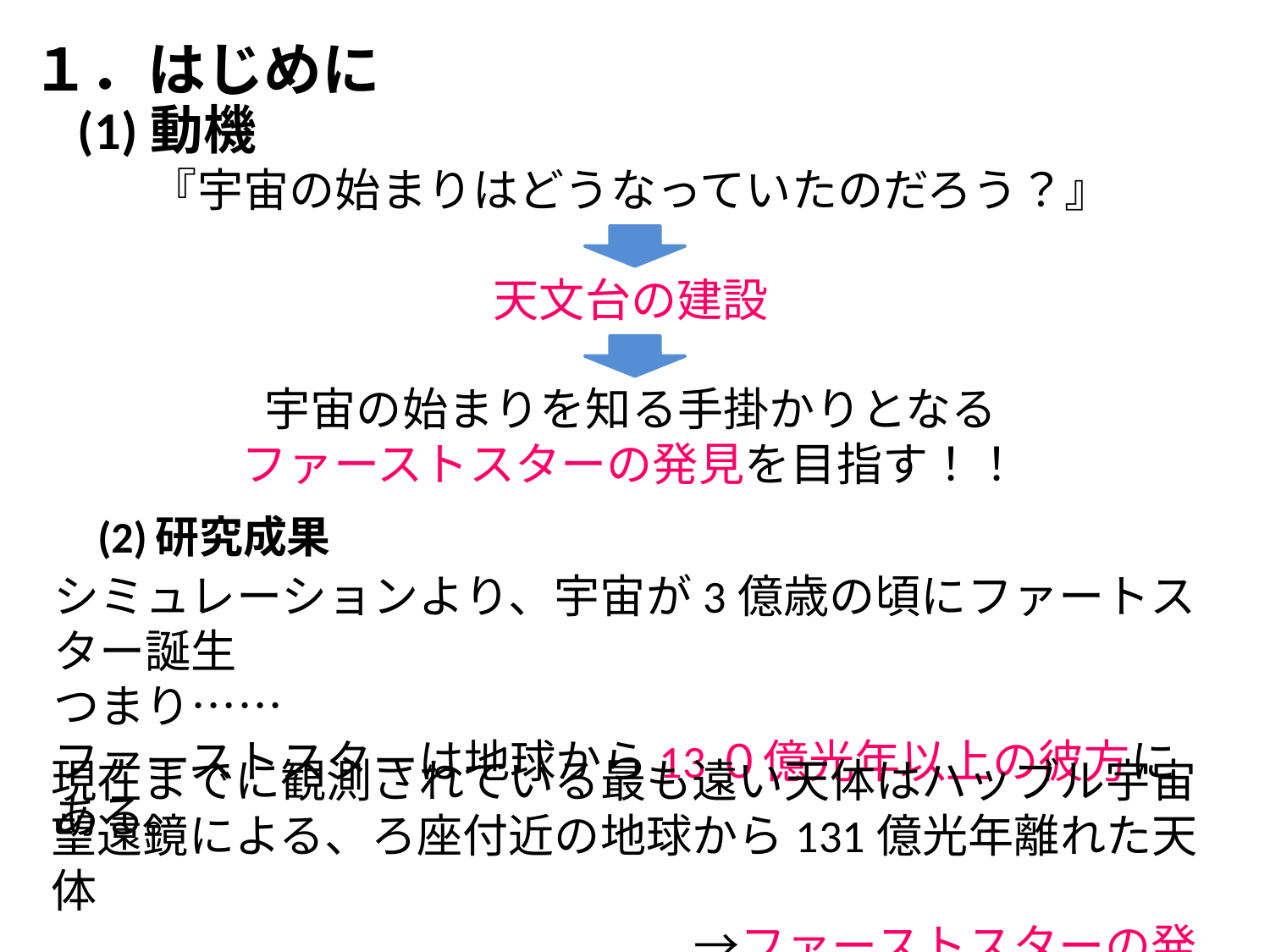

１．はじめに
# (1)動機
『宇宙の始まりはどうなっていたのだろう？』

天文台の建設

宇宙の始まりを知る手掛かりとなる
ファーストスターの発見を目指す！！

(2)研究成果
シミュレーションより、宇宙が3億歳の頃にファートスター誕生
つまり……
ファーストスターは地球から13０億光年以上の彼方にある。

現在までに観測されている最も遠い天体はハッブル宇宙望遠鏡による、ろ座付近の地球から131億光年離れた天体
　　　　　　　　　　　　　　→ファーストスターの発見されてない。